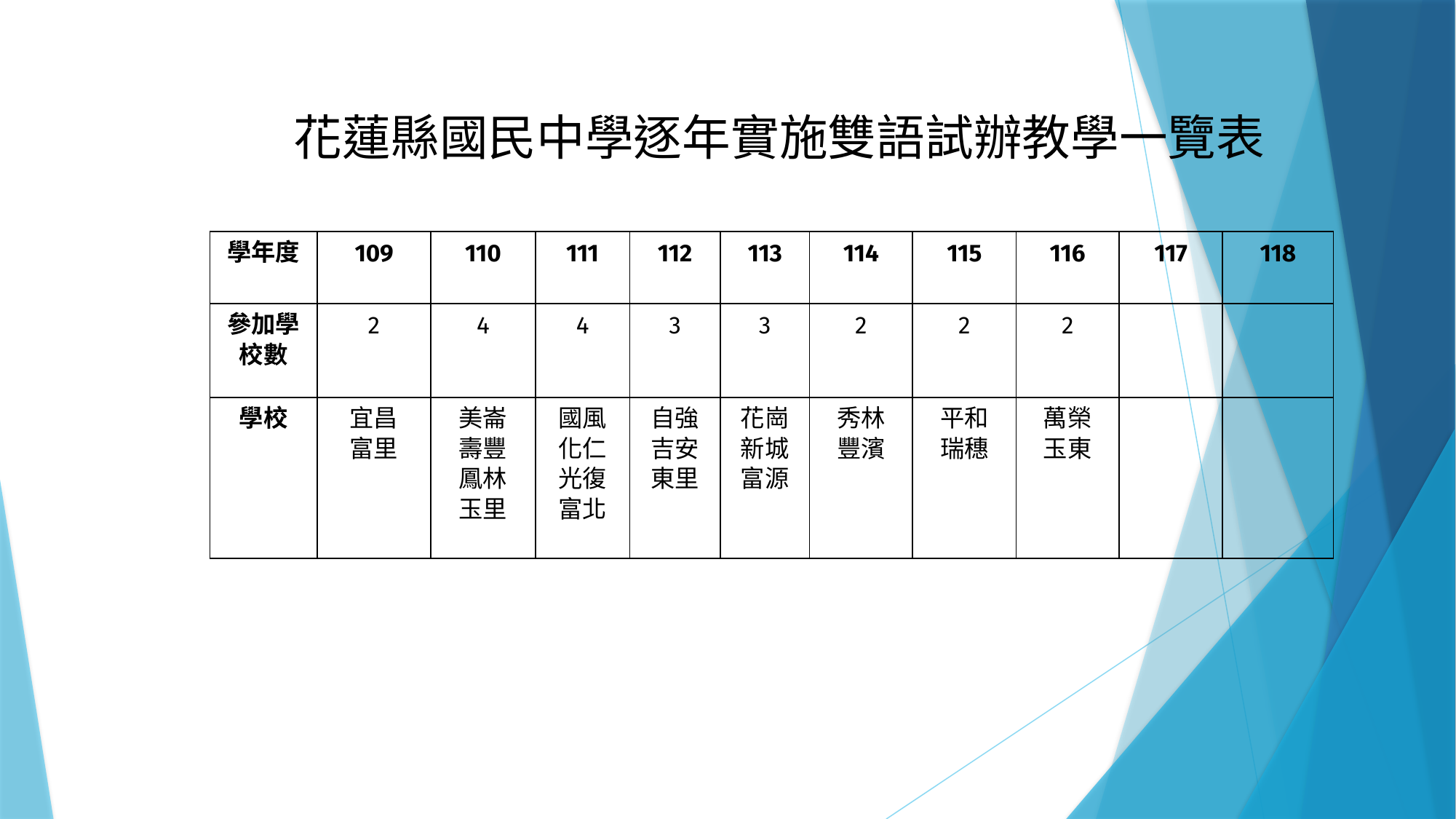

花蓮縣國民中學逐年實施雙語試辦教學一覽表
| 學年度 | 109 | 110 | 111 | 112 | 113 | 114 | 115 | 116 | 117 | 118 |
| --- | --- | --- | --- | --- | --- | --- | --- | --- | --- | --- |
| 參加學校數 | 2 | 4 | 4 | 3 | 3 | 2 | 2 | 2 |  |  |
| 學校 | 宜昌 富里 | 美崙 壽豐 鳳林 玉里 | 國風 化仁 光復 富北 | 自強 吉安 東里 | 花崗 新城 富源 | 秀林 豐濱 | 平和 瑞穗 | 萬榮 玉東 |  |  |